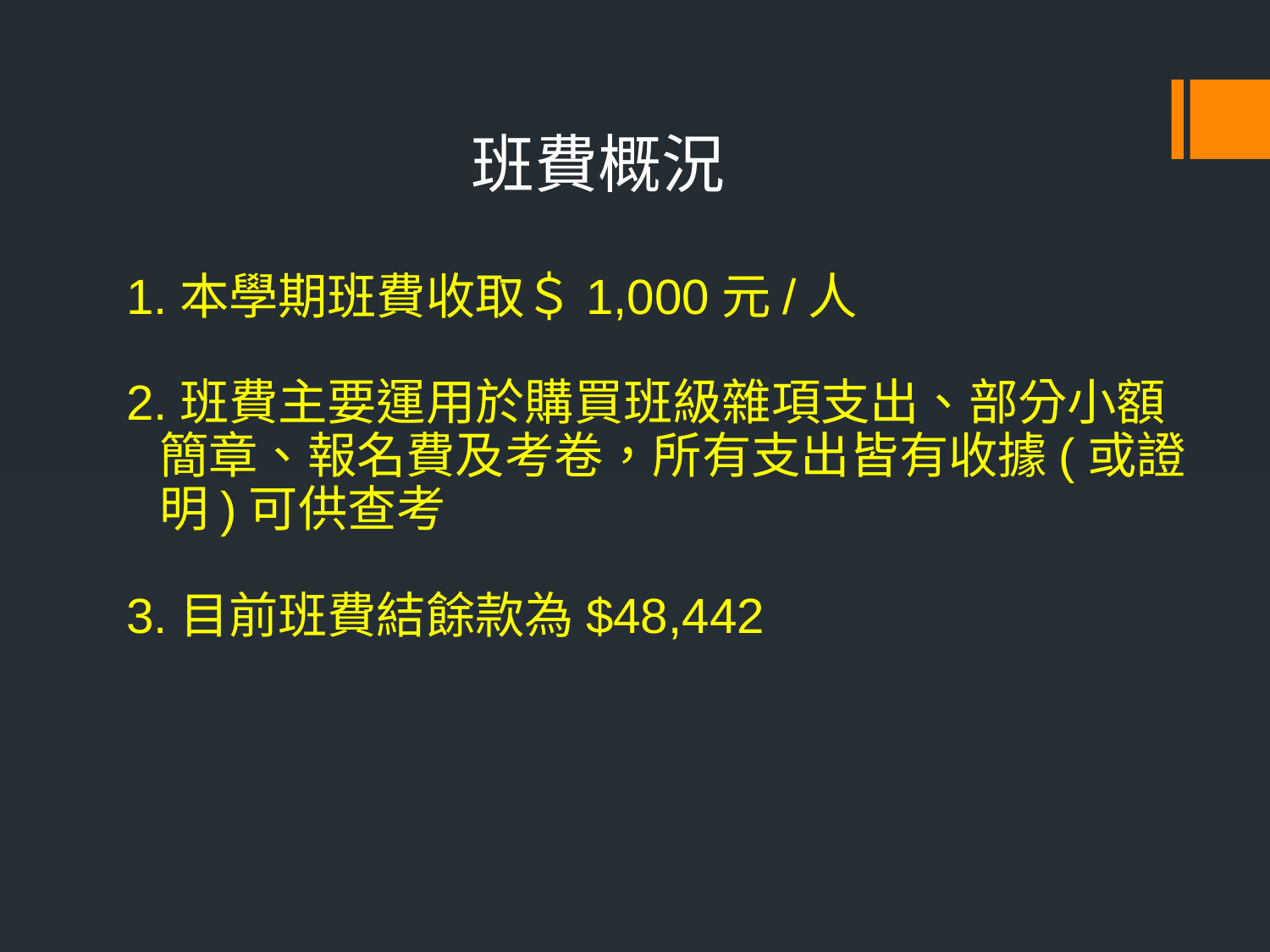

班費概況
# 1.本學期班費收取＄1,000元/人 2.班費主要運用於購買班級雜項支出、部分小額 簡章、報名費及考卷，所有支出皆有收據(或證 明)可供查考 3.目前班費結餘款為$48,442